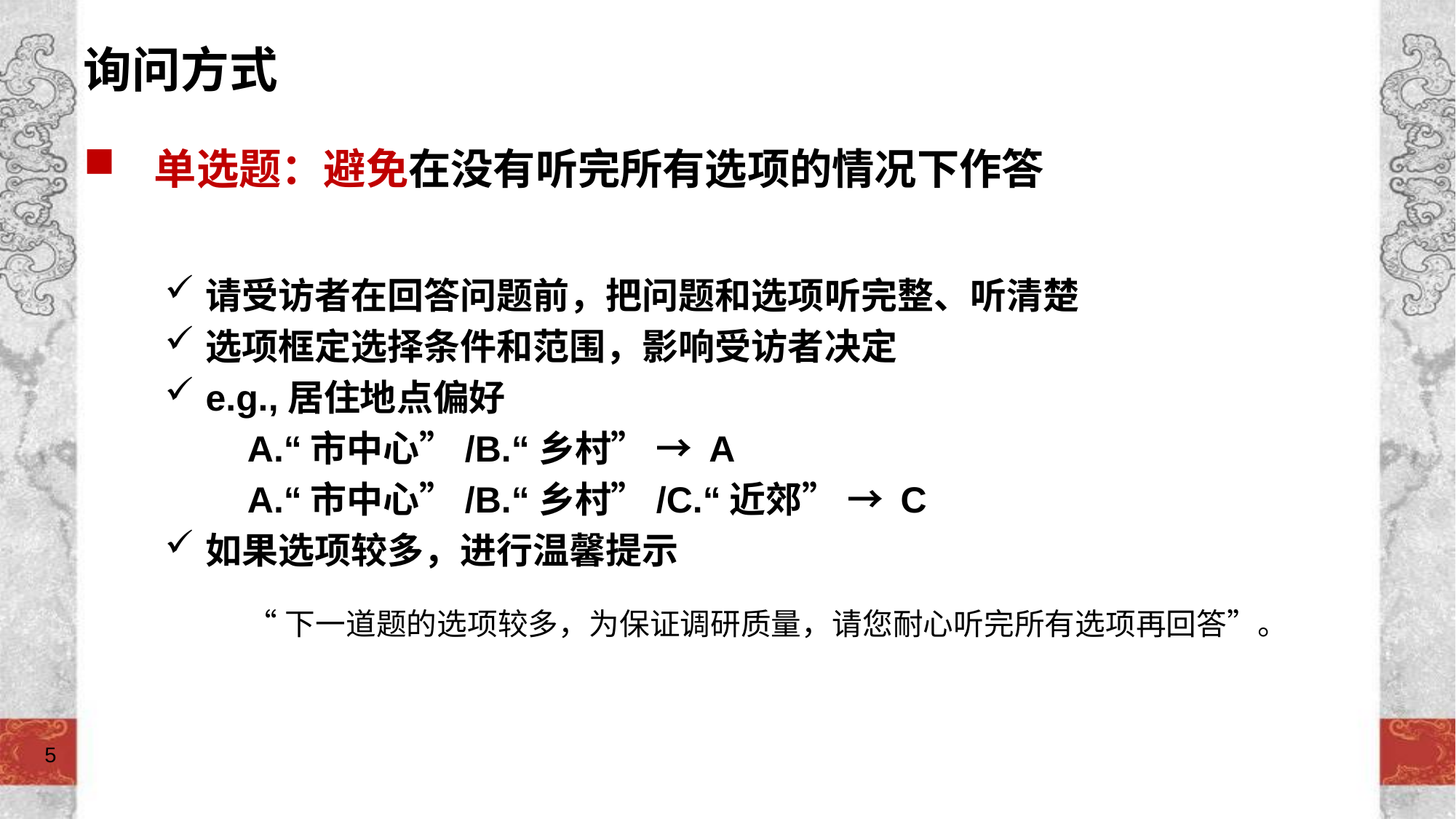

# 询问方式
  单选题：避免在没有听完所有选项的情况下作答

请受访者在回答问题前，把问题和选项听完整、听清楚
选项框定选择条件和范围，影响受访者决定
e.g.,居住地点偏好
A.“市中心”/B.“乡村” → A
A.“市中心”/B.“乡村”/C.“近郊” → C
如果选项较多，进行温馨提示

“下一道题的选项较多，为保证调研质量，请您耐心听完所有选项再回答”。